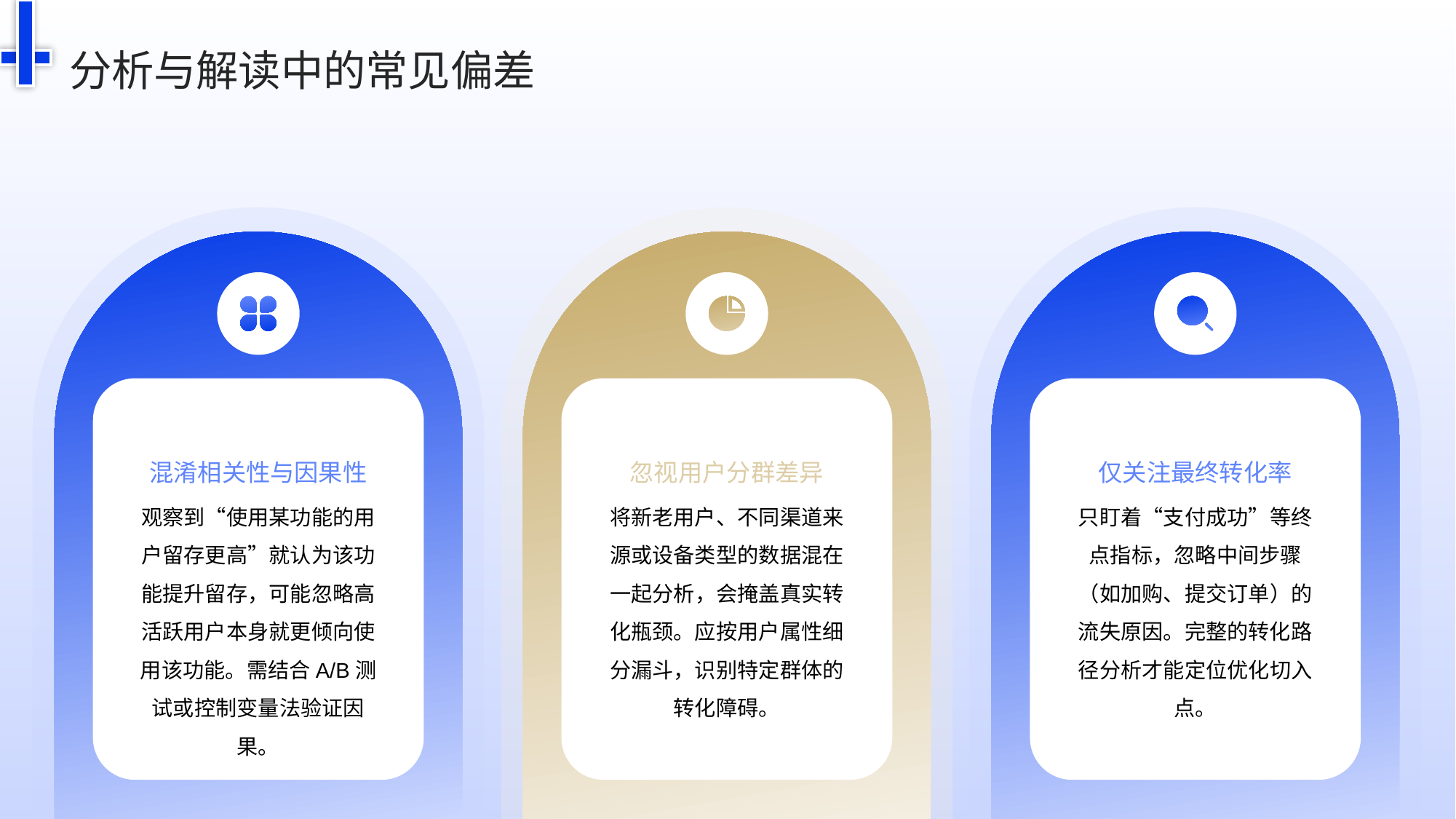

分析与解读中的常见偏差

混淆相关性与因果性
忽视用户分群差异
仅关注最终转化率
观察到“使用某功能的用户留存更高”就认为该功能提升留存，可能忽略高活跃用户本身就更倾向使用该功能。需结合A/B测试或控制变量法验证因果。
将新老用户、不同渠道来源或设备类型的数据混在一起分析，会掩盖真实转化瓶颈。应按用户属性细分漏斗，识别特定群体的转化障碍。
只盯着“支付成功”等终点指标，忽略中间步骤（如加购、提交订单）的流失原因。完整的转化路径分析才能定位优化切入点。